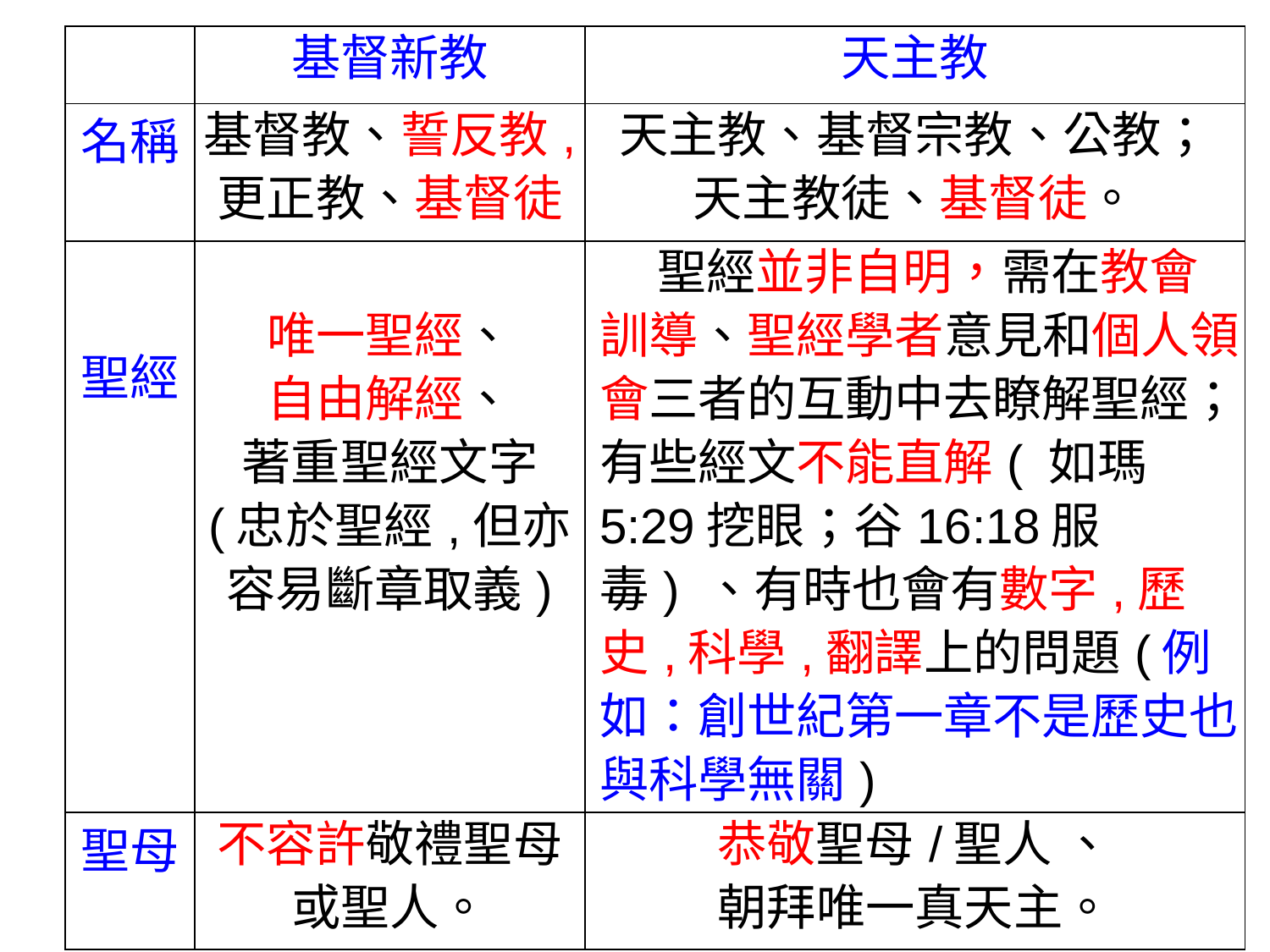

|  | 基督新教 | 天主教 |
| --- | --- | --- |
| 名稱 | 基督教、誓反教, 更正教、基督徒 | 天主教、基督宗教、公教； 天主教徒、基督徒。 |
| 聖經 | 唯一聖經、 自由解經、 著重聖經文字 (忠於聖經,但亦容易斷章取義) | 聖經並非自明，需在教會訓導、聖經學者意見和個人領會三者的互動中去瞭解聖經；有些經文不能直解( 如瑪5:29挖眼；谷16:18服毒) 、有時也會有數字,歷史,科學,翻譯上的問題(例如：創世紀第一章不是歷史也與科學無關) |
| 聖母 | 不容許敬禮聖母或聖人。 | 恭敬聖母/聖人 、 朝拜唯一真天主。 |